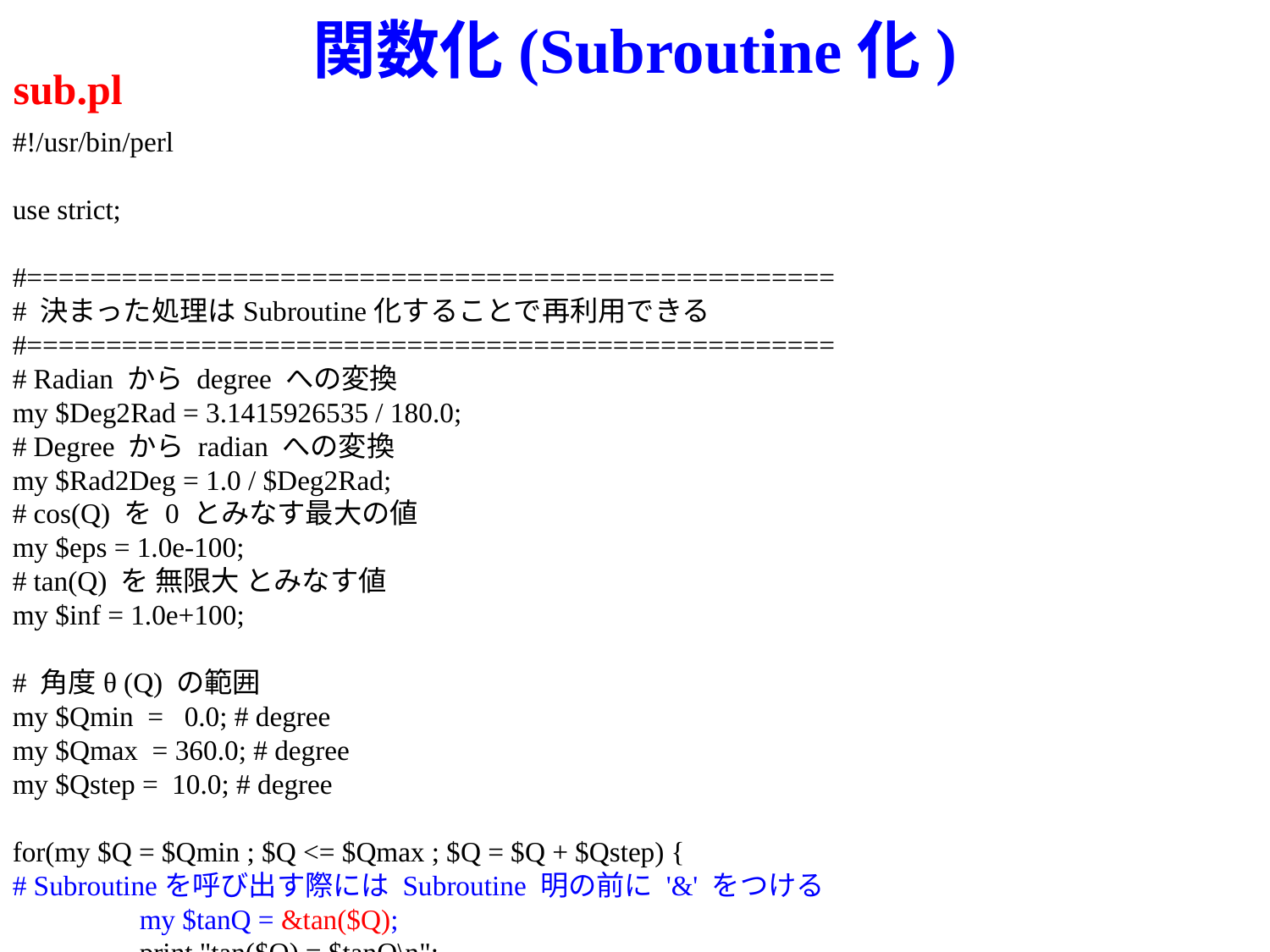

# 関数化(Subroutine化)
sub.pl
#!/usr/bin/perl

use strict;

#===================================================
# 決まった処理はSubroutine化することで再利用できる
#===================================================
# Radian から degree への変換
my $Deg2Rad = 3.1415926535 / 180.0;
# Degree から radian への変換
my $Rad2Deg = 1.0 / $Deg2Rad;
# cos(Q) を 0 とみなす最大の値
my $eps = 1.0e-100;
# tan(Q) を 無限大 とみなす値
my $inf = 1.0e+100;

# 角度θ (Q) の範囲
my $Qmin  =   0.0; # degree
my $Qmax  = 360.0; # degree
my $Qstep =  10.0; # degree

for(my $Q = $Qmin ; $Q <= $Qmax ; $Q = $Q + $Qstep) {
# Subroutineを呼び出す際には Subroutine 明の前に '&' をつける
	my $tanQ = &tan($Q);
	print "tan($Q) = $tanQ\n";
}

# Subroutineの宣言は 'Sub'
sub tan
{
# PerlのSubroutineに渡す変数は、@_ という配列で渡される。
# $_[0], $_[1] のように使ってもよいが、わかりやすい変数に代入しなおすと見通しが良くなる
# 　　注意： 最初が $ で始まる変数は "スカラー" と呼ばれ、一つの値だけを持つ
# 　　　　　 最初が @ で始まる変数は "配列" と呼ばれ、複数の値を持てる。
# 　　　　　 　　配列変数名が @hogehoge の場合、$i 番目の配列を取り出すときには、$HOGEHOGE[$i] とする
	my ($Q) = @_;
	my $sinQ = sin($Q * $Deg2Rad);
	my $cosQ = cos($Q * $Deg2Rad);

	my $tanQ;
	if(abs($cosQ) < $eps) {
		$tanQ = $inf;
	}
	else {
		$tanQ = $sinQ / $cosQ;
	}

	return $tanQ
}